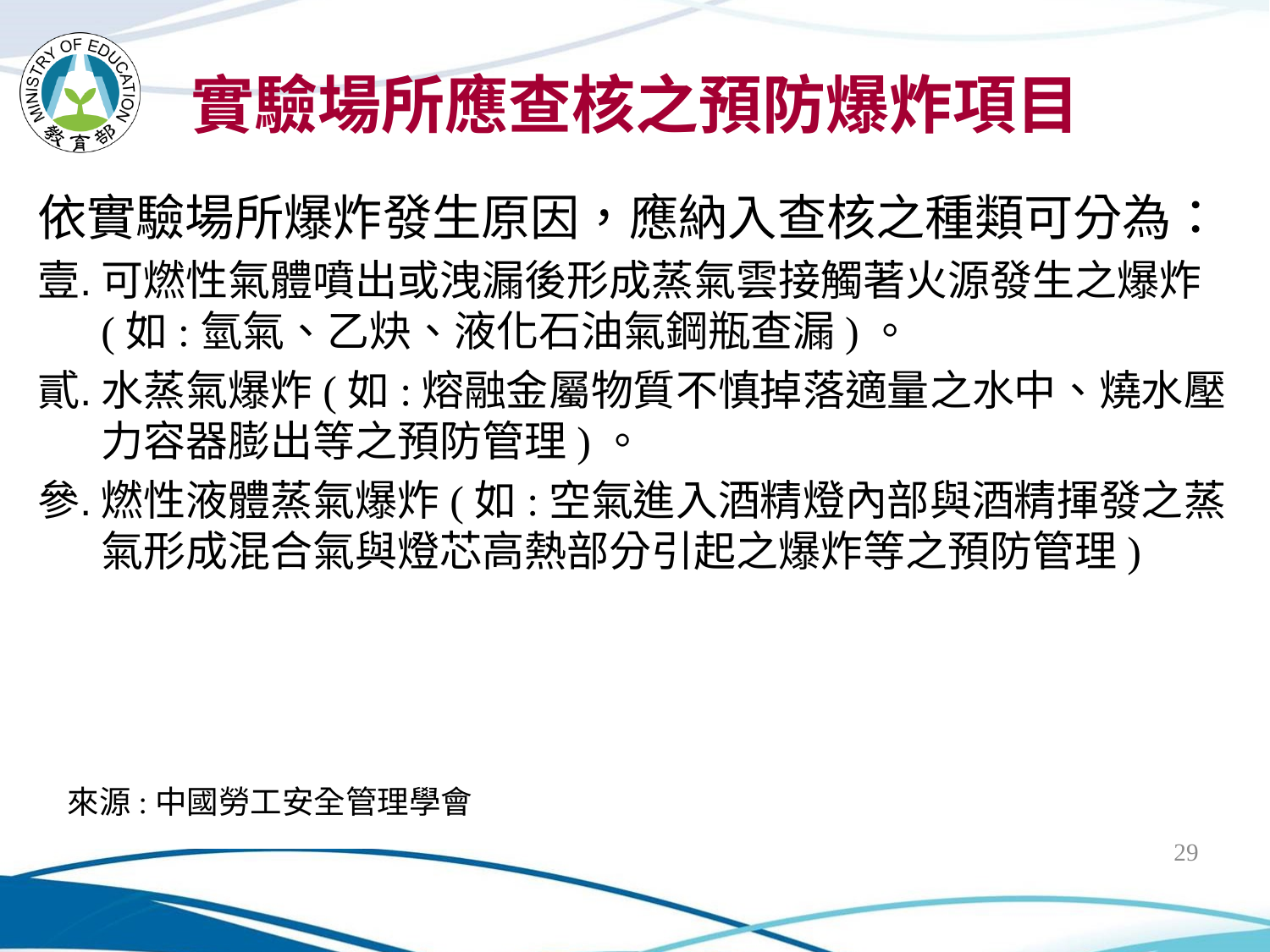

# 實驗場所應查核之預防爆炸項目
依實驗場所爆炸發生原因，應納入查核之種類可分為：
可燃性氣體噴出或洩漏後形成蒸氣雲接觸著火源發生之爆炸(如:氫氣、乙炔、液化石油氣鋼瓶查漏)。
水蒸氣爆炸(如:熔融金屬物質不慎掉落適量之水中、燒水壓力容器膨出等之預防管理)。
燃性液體蒸氣爆炸(如:空氣進入酒精燈內部與酒精揮發之蒸氣形成混合氣與燈芯高熱部分引起之爆炸等之預防管理)
來源:中國勞工安全管理學會
29